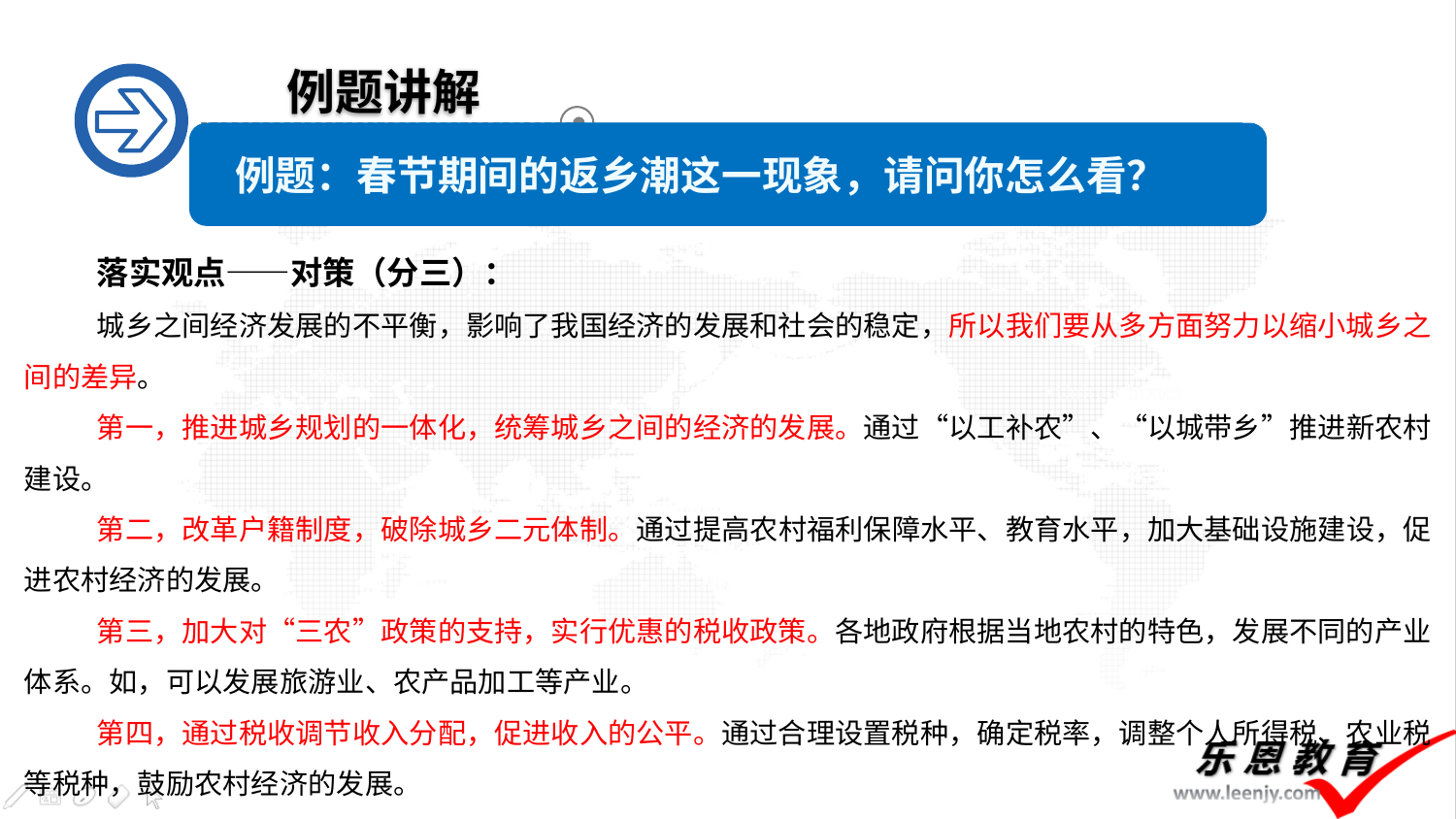

例题讲解

例题：春节期间的返乡潮这一现象，请问你怎么看？

落实观点——对策（分三）：
城乡之间经济发展的不平衡，影响了我国经济的发展和社会的稳定，所以我们要从多方面努力以缩小城乡之间的差异。
第一，推进城乡规划的一体化，统筹城乡之间的经济的发展。通过“以工补农”、“以城带乡”推进新农村建设。
第二，改革户籍制度，破除城乡二元体制。通过提高农村福利保障水平、教育水平，加大基础设施建设，促进农村经济的发展。
第三，加大对“三农”政策的支持，实行优惠的税收政策。各地政府根据当地农村的特色，发展不同的产业体系。如，可以发展旅游业、农产品加工等产业。
第四，通过税收调节收入分配，促进收入的公平。通过合理设置税种，确定税率，调整个人所得税、农业税等税种，鼓励农村经济的发展。